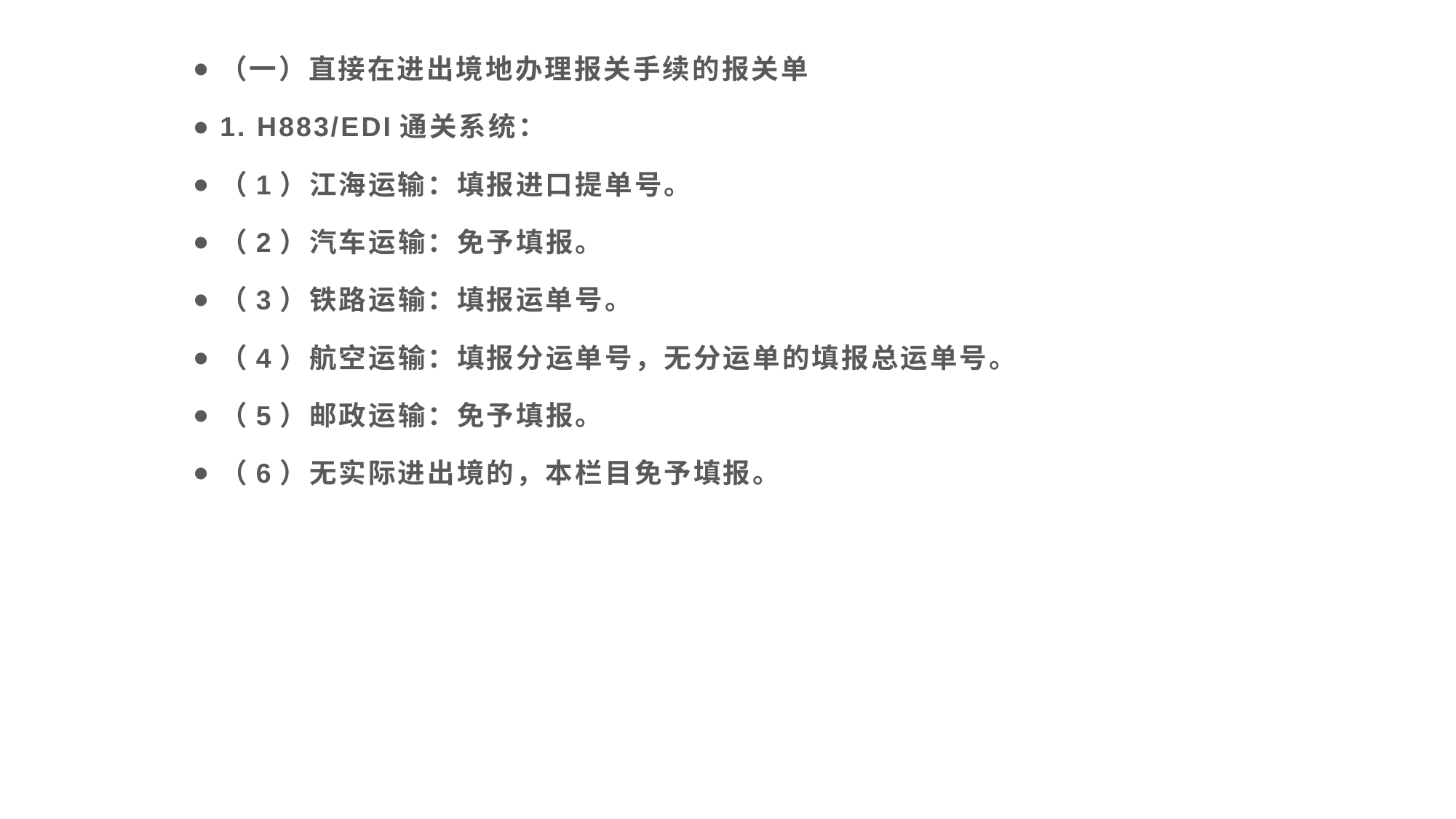

（一）直接在进出境地办理报关手续的报关单
1. H883/EDI通关系统：
（1）江海运输：填报进口提单号。
（2）汽车运输：免予填报。
（3）铁路运输：填报运单号。
（4）航空运输：填报分运单号，无分运单的填报总运单号。
（5）邮政运输：免予填报。
（6）无实际进出境的，本栏目免予填报。